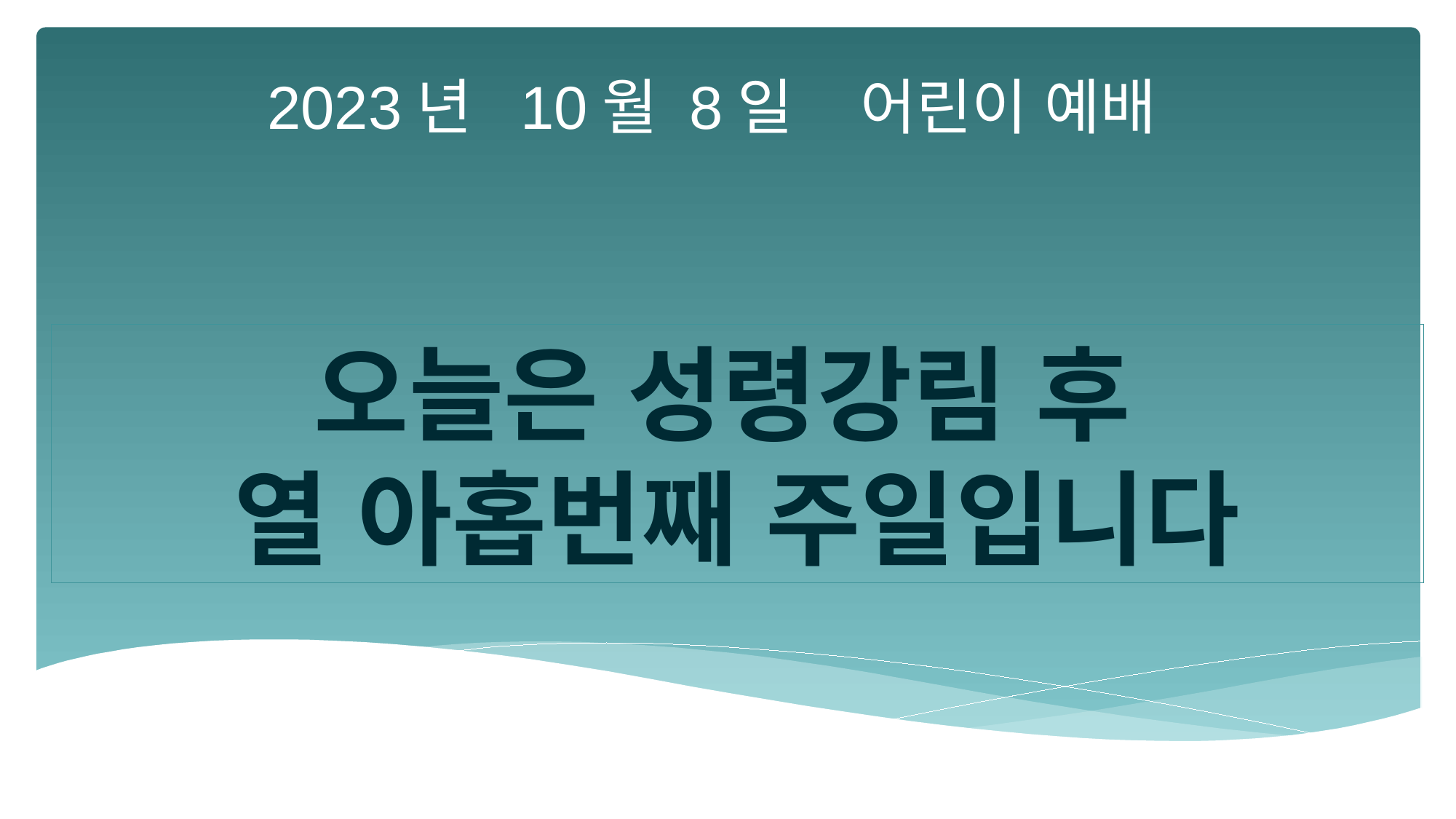

2023년  10월 8일    어린이 예배
오늘은 성령강림 후
열 아홉번째 주일입니다